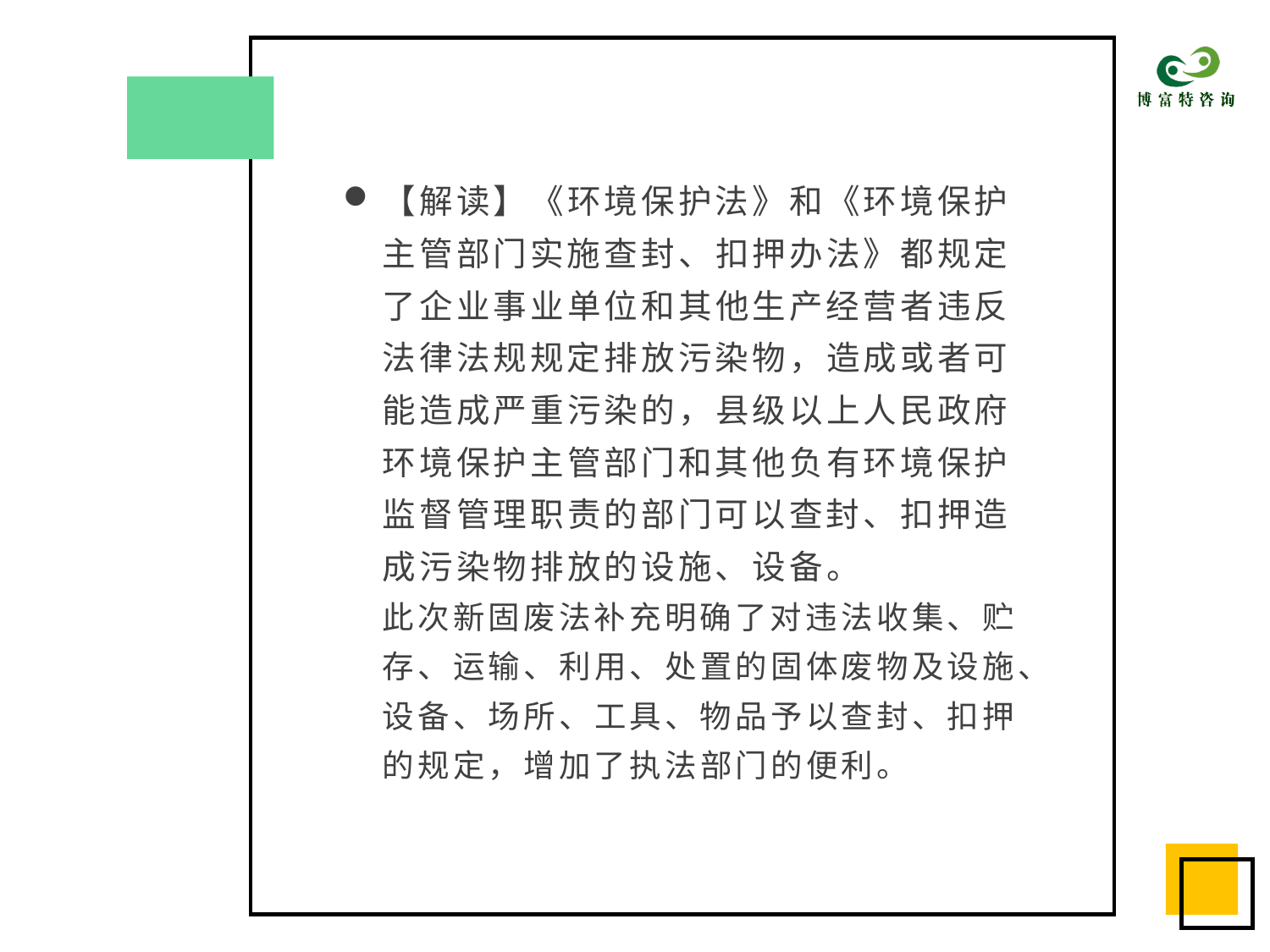

【解读】《环境保护法》和《环境保护主管部门实施查封、扣押办法》都规定了企业事业单位和其他生产经营者违反法律法规规定排放污染物，造成或者可能造成严重污染的，县级以上人民政府环境保护主管部门和其他负有环境保护监督管理职责的部门可以查封、扣押造成污染物排放的设施、设备。
此次新固废法补充明确了对违法收集、贮存、运输、利用、处置的固体废物及设施、设备、场所、工具、物品予以查封、扣押的规定，增加了执法部门的便利。